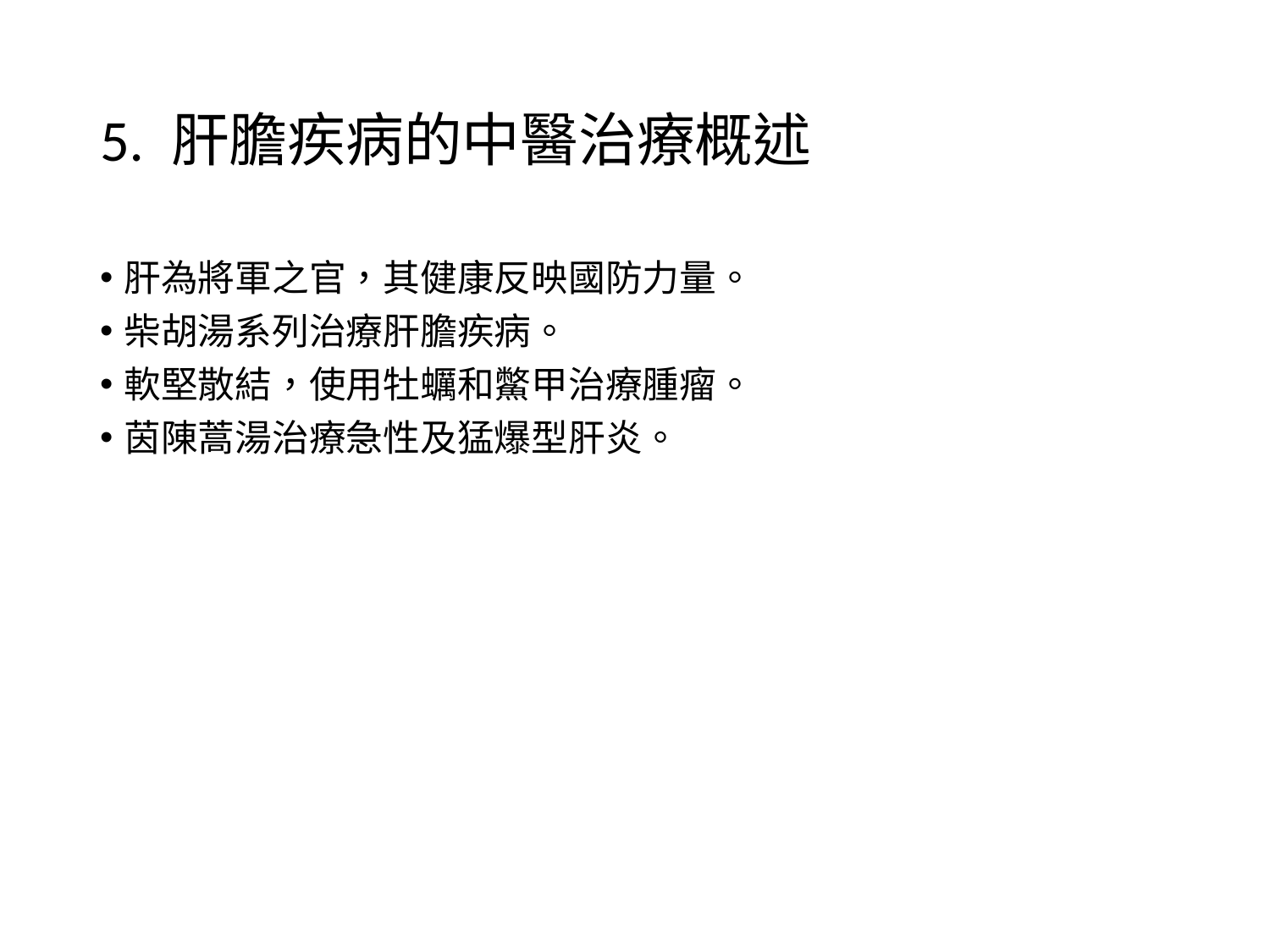

# 5. 肝膽疾病的中醫治療概述
肝為將軍之官，其健康反映國防力量。
柴胡湯系列治療肝膽疾病。
軟堅散結，使用牡蠣和鱉甲治療腫瘤。
茵陳蒿湯治療急性及猛爆型肝炎。